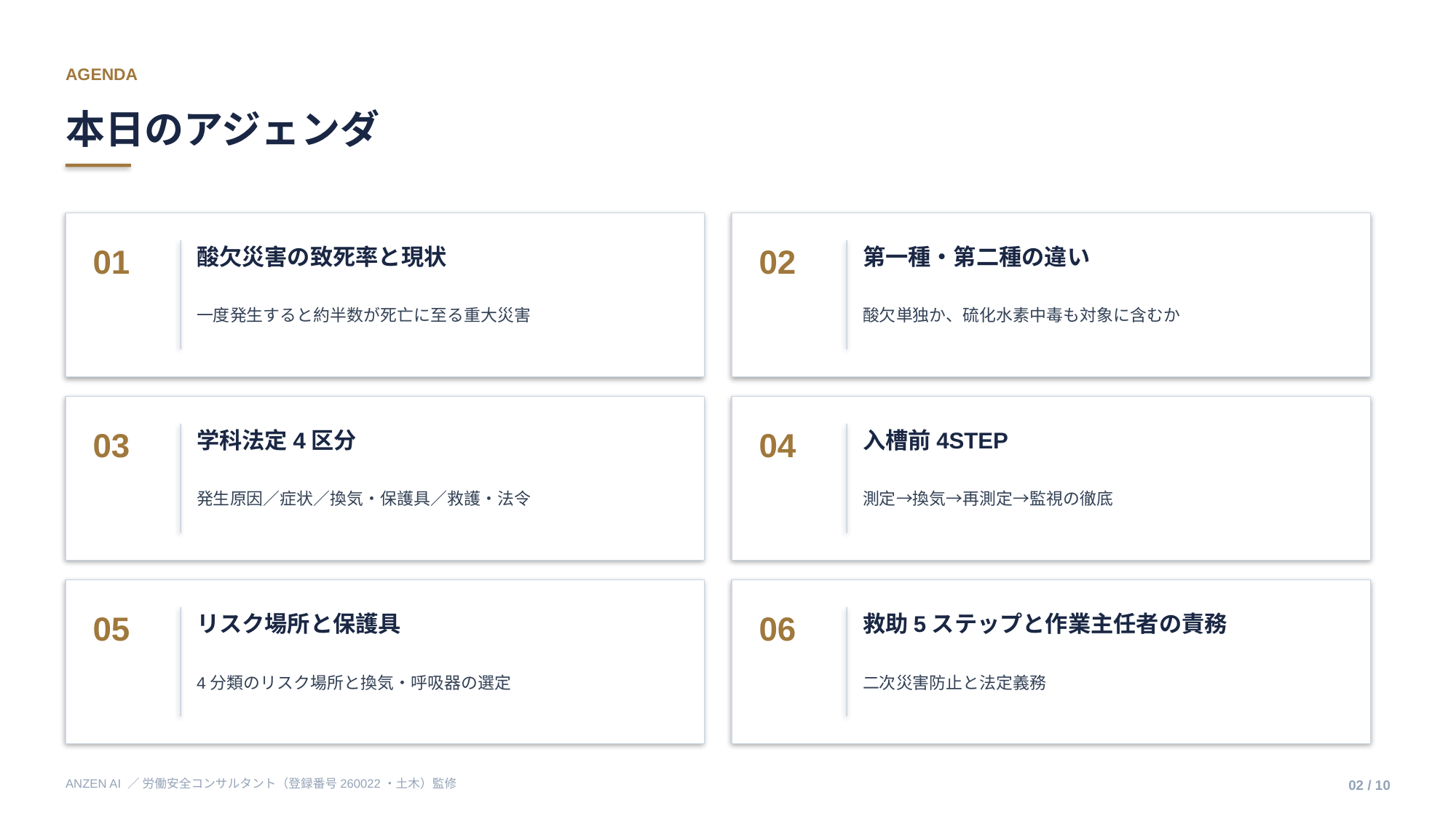

AGENDA
本日のアジェンダ

01
02
酸欠災害の致死率と現状
第一種・第二種の違い

一度発生すると約半数が死亡に至る重大災害
酸欠単独か、硫化水素中毒も対象に含むか

03
04
学科法定4区分
入槽前4STEP

発生原因／症状／換気・保護具／救護・法令
測定→換気→再測定→監視の徹底

05
06
リスク場所と保護具
救助5ステップと作業主任者の責務

4分類のリスク場所と換気・呼吸器の選定
二次災害防止と法定義務
ANZEN AI ／ 労働安全コンサルタント（登録番号260022・土木）監修
02 / 10